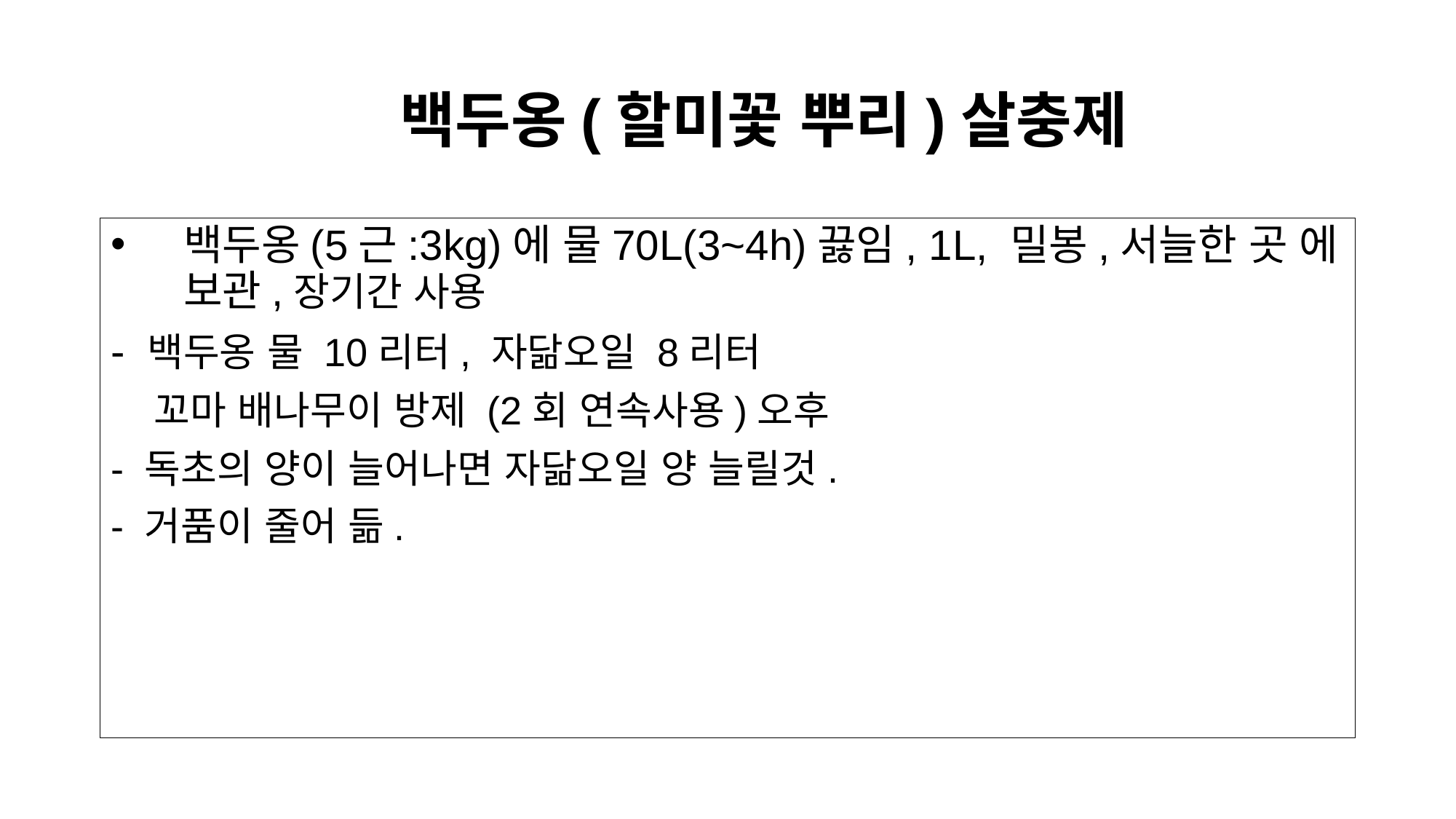

# 백두옹(할미꽃 뿌리)살충제
백두옹(5근:3kg)에 물70L(3~4h)끓임, 1L, 밀봉,서늘한 곳 에 보관,장기간 사용
- 백두옹 물 10리터, 자닮오일 8리터
   꼬마 배나무이 방제 (2회 연속사용)오후
- 독초의 양이 늘어나면 자닮오일 양 늘릴것.
- 거품이 줄어 듦.